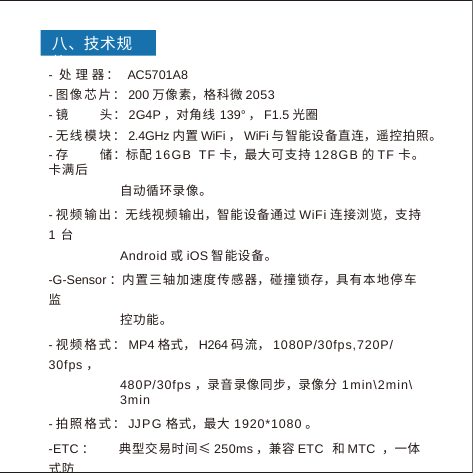

# ⼋、技术规格
- 处 理 器：  AC5701A8
-图像芯⽚：200万像素，格科微2053
-镜	头：2G4P，对⻆线139°，F1.5光圈
-⽆线模块：2.4GHz内置WiFi，WiFi与智能设备直连，遥控拍照。
-存	储：标配16GB TF卡，最⼤可⽀持128GB的TF卡。卡满后
⾃动循环录像。
-视频输出：⽆线视频输出，智能设备通过WiFi连接浏览，⽀持1台
Android或iOS智能设备。
-G-Sensor：内置三轴加速度传感器，碰撞锁存，具有本地停⻋监
控功能。
-视频格式：MP4格式，H264码流，1080P/30fps,720P/30fps，
480P/30fps，录⾳录像同步，录像分1min\2min\3min
-拍照格式：JJPG格式，最⼤1920*1080。
-ETC：        典型交易时间≤250ms，兼容ETC 和MTC ，⼀体式防
拆卸设计。采⽤蓝⽛4.1 BLE 技术，⼿机等智能设备通 过蓝⽛与ETC模块连接，使⽤ETC运营商APP，可⾃助 注册激活、⾃助充值、信息查询及打印发票等。具体⻅  APP帮助栏的ETC使⽤说明书。